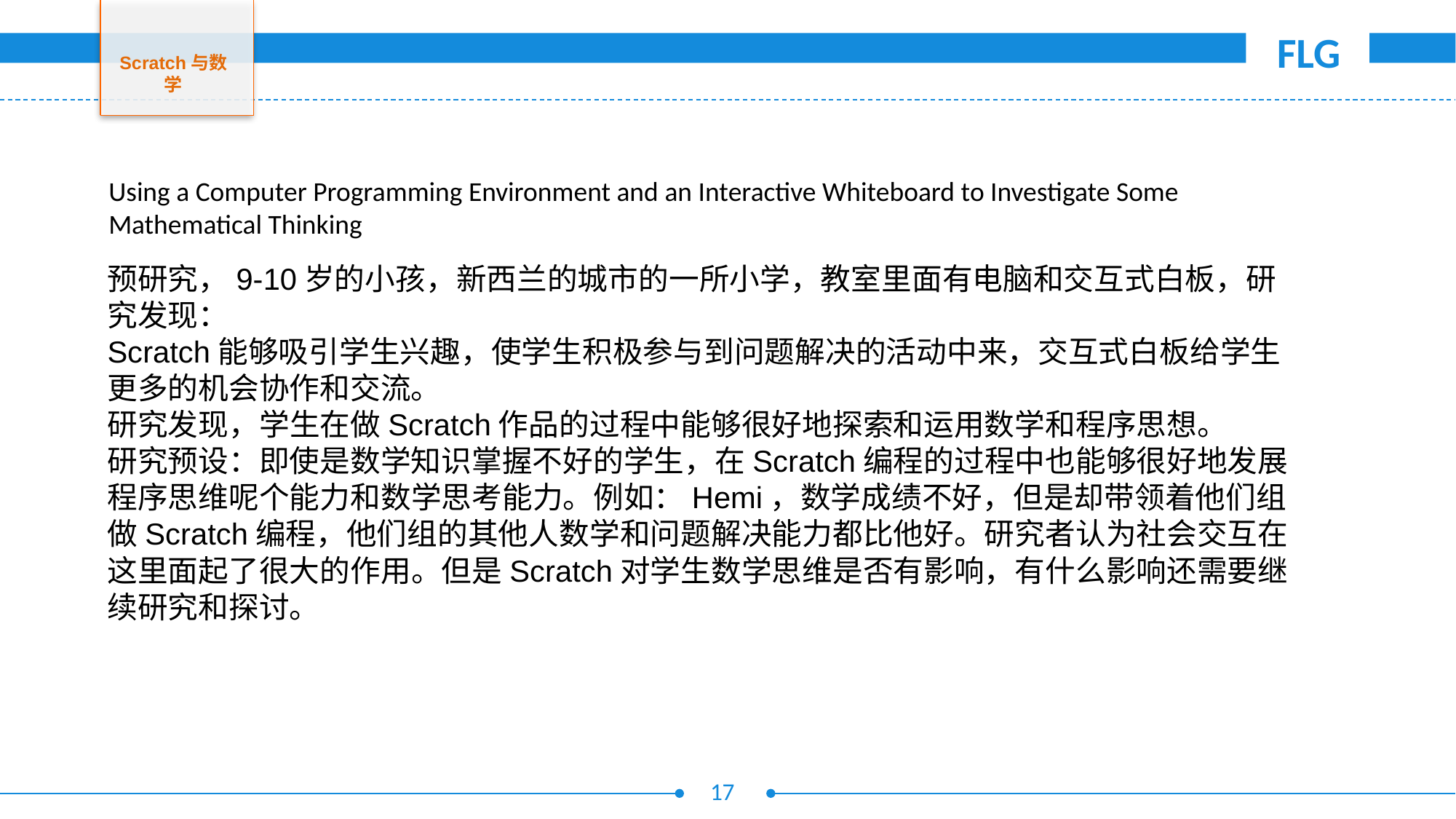

Scratch与数学
Using a Computer Programming Environment and an Interactive Whiteboard to Investigate Some Mathematical Thinking
预研究，9-10岁的小孩，新西兰的城市的一所小学，教室里面有电脑和交互式白板，研究发现：
Scratch能够吸引学生兴趣，使学生积极参与到问题解决的活动中来，交互式白板给学生更多的机会协作和交流。
研究发现，学生在做Scratch作品的过程中能够很好地探索和运用数学和程序思想。
研究预设：即使是数学知识掌握不好的学生，在Scratch编程的过程中也能够很好地发展程序思维呢个能力和数学思考能力。例如：Hemi，数学成绩不好，但是却带领着他们组做Scratch编程，他们组的其他人数学和问题解决能力都比他好。研究者认为社会交互在这里面起了很大的作用。但是Scratch对学生数学思维是否有影响，有什么影响还需要继续研究和探讨。